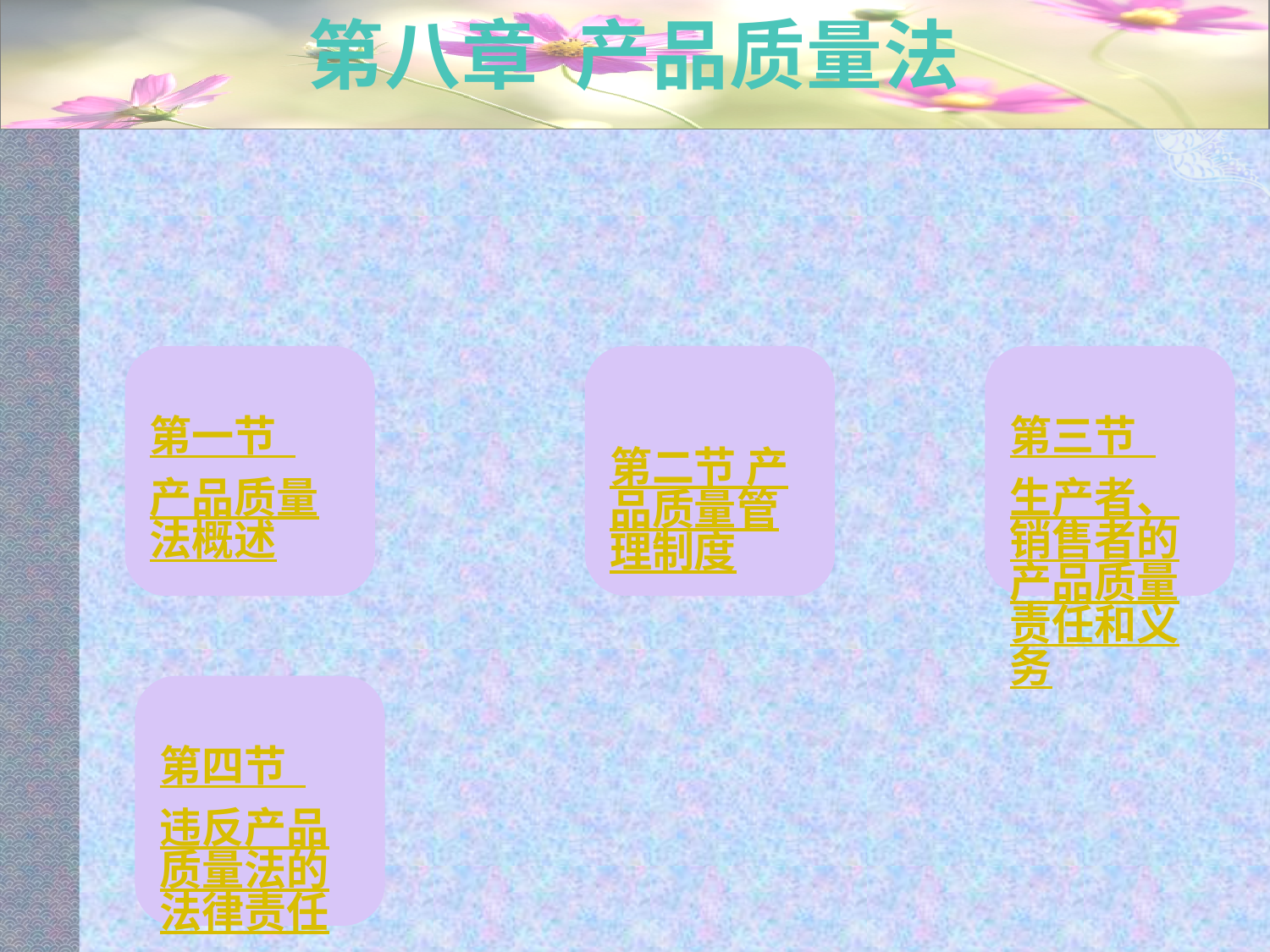

# 第八章  产品质量法
第一节  产品质量法概述
第二节 产品质量管理制度
第三节  生产者、销售者的产品质量责任和义务
第四节  违反产品质量法的法律责任